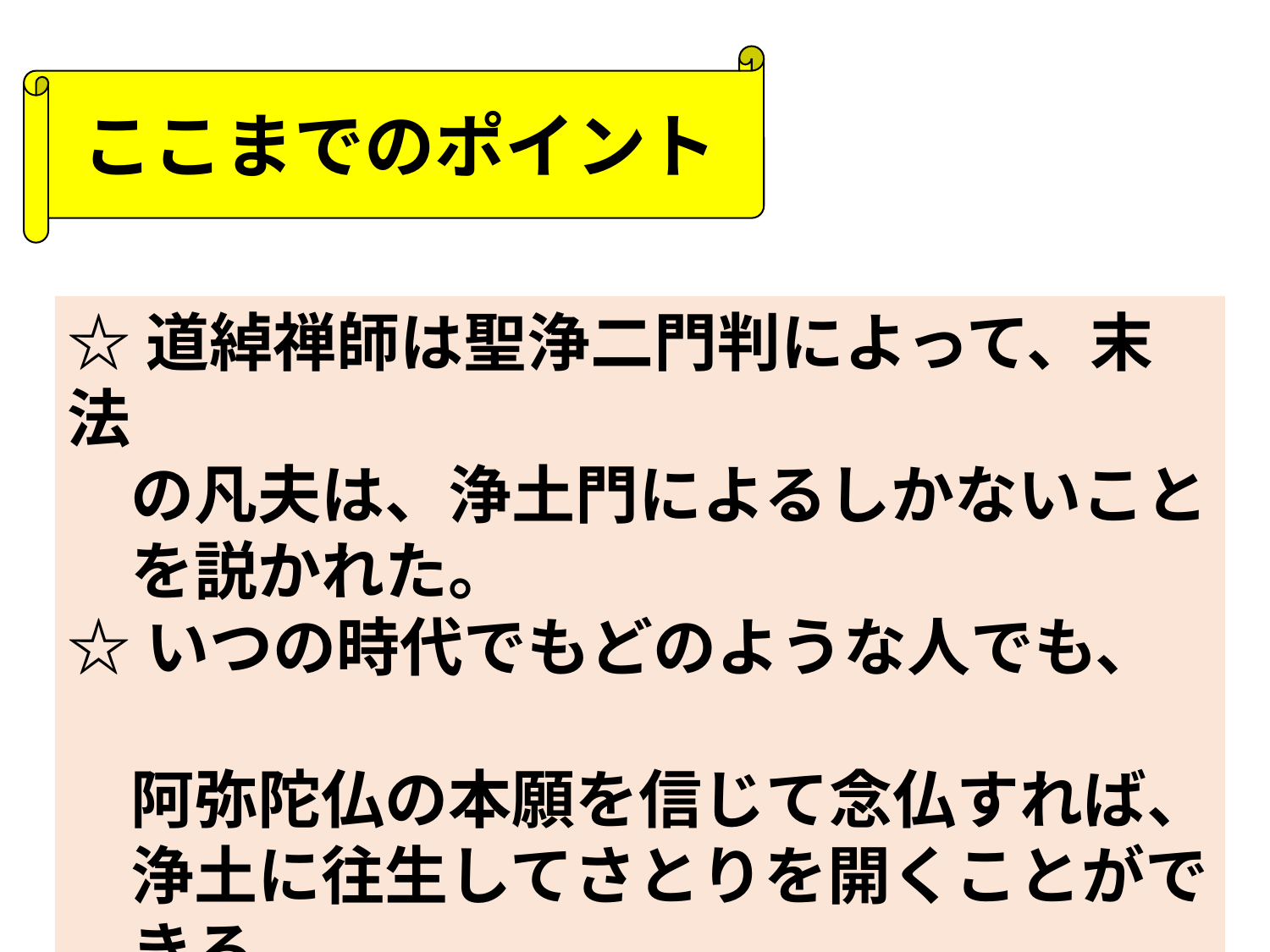

ここまでのポイント
☆道綽禅師は聖浄二門判によって、末法
　の凡夫は、浄土門によるしかないこと
　を説かれた。
☆いつの時代でもどのような人でも、
　阿弥陀仏の本願を信じて念仏すれば、
　浄土に往生してさとりを開くことがで
　きる。